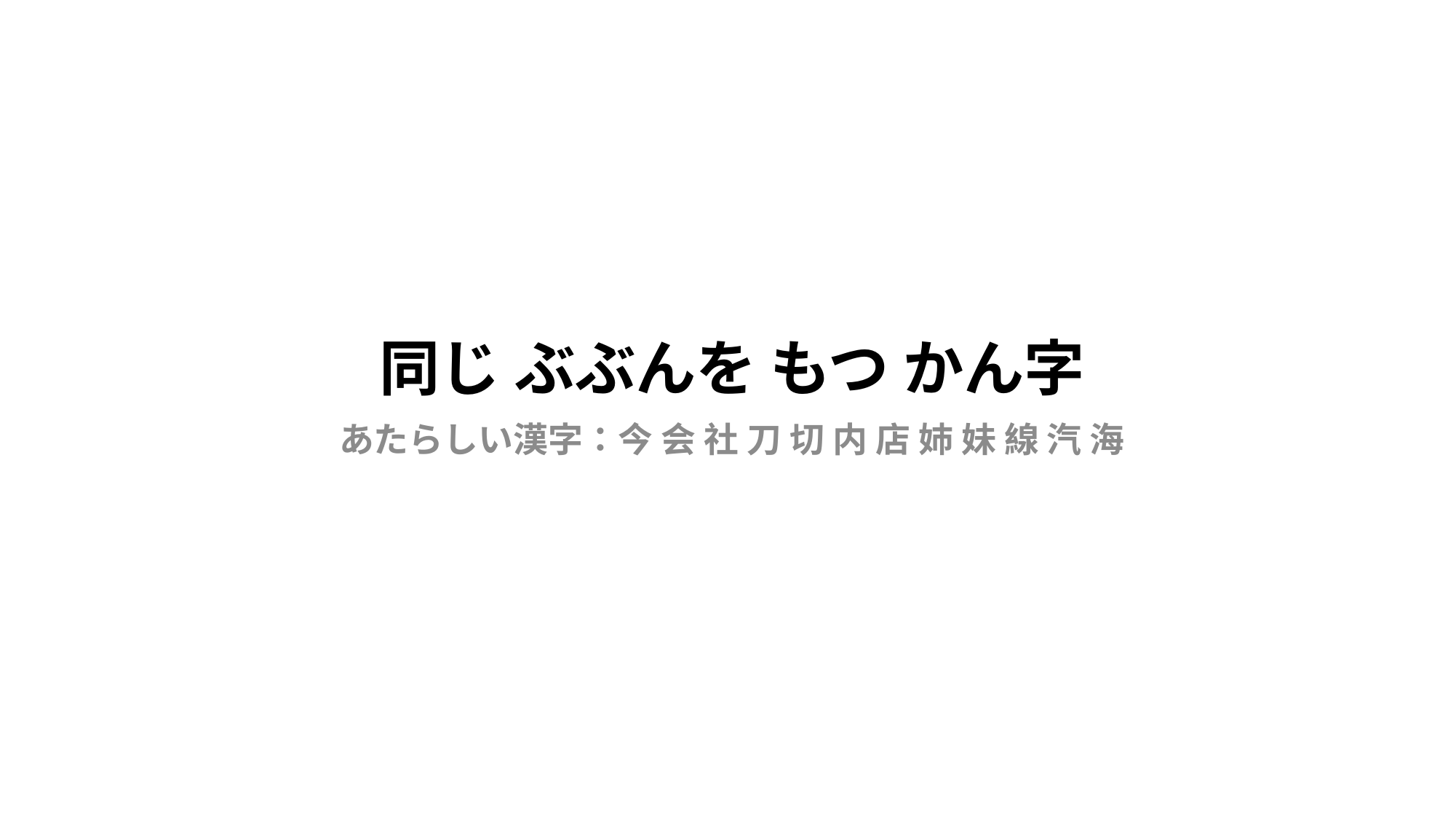

# 同じ ぶぶんを もつ かん字
あたらしい漢字：今 会 社 刀 切 内 店 姉 妹 線 汽 海